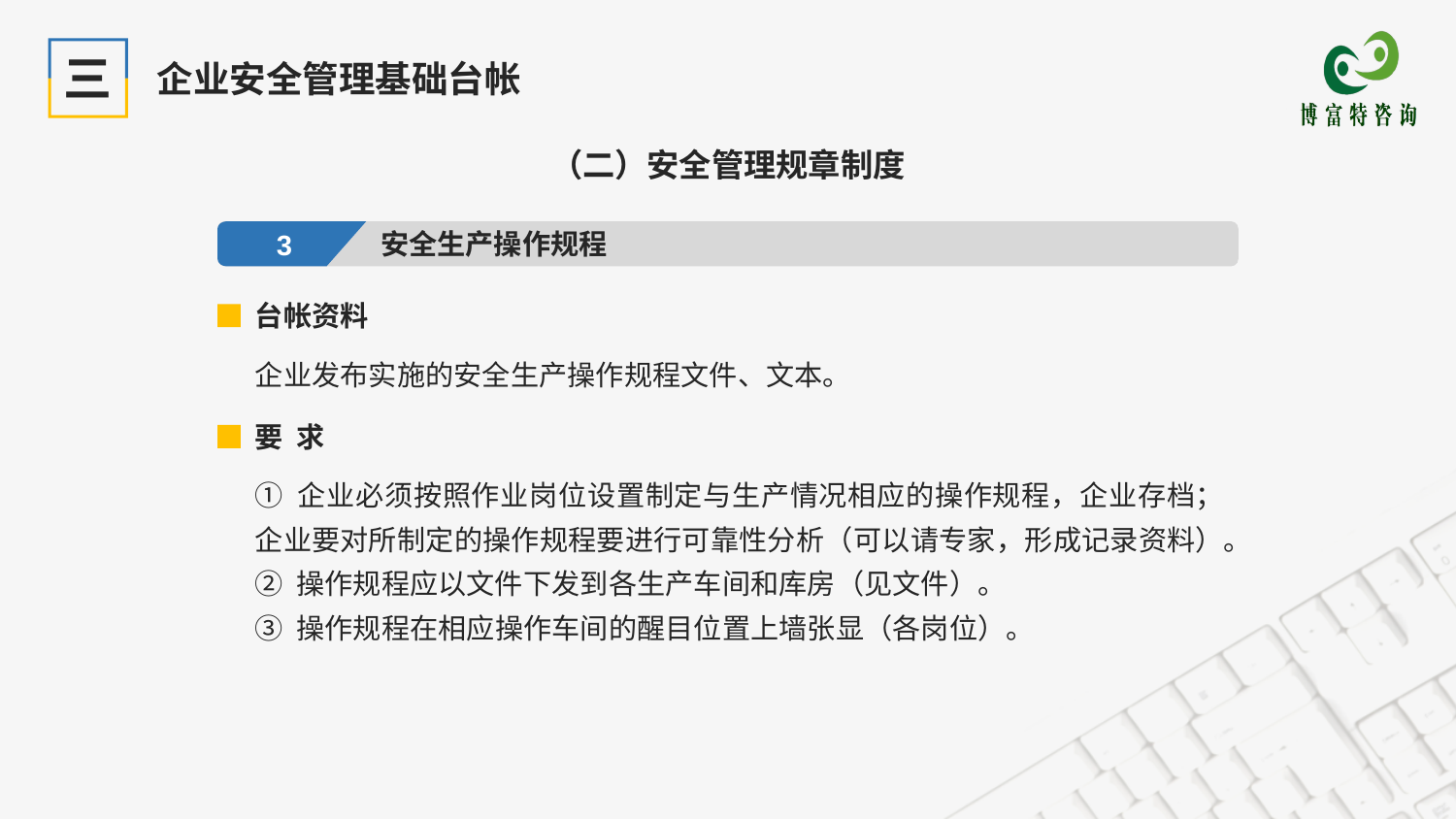

三
企业安全管理基础台帐
（二）安全管理规章制度
安全生产操作规程
3

台帐资料
企业发布实施的安全生产操作规程文件、文本。
要  求

① 企业必须按照作业岗位设置制定与生产情况相应的操作规程，企业存档；企业要对所制定的操作规程要进行可靠性分析（可以请专家，形成记录资料）。
② 操作规程应以文件下发到各生产车间和库房（见文件）。
③ 操作规程在相应操作车间的醒目位置上墙张显（各岗位）。